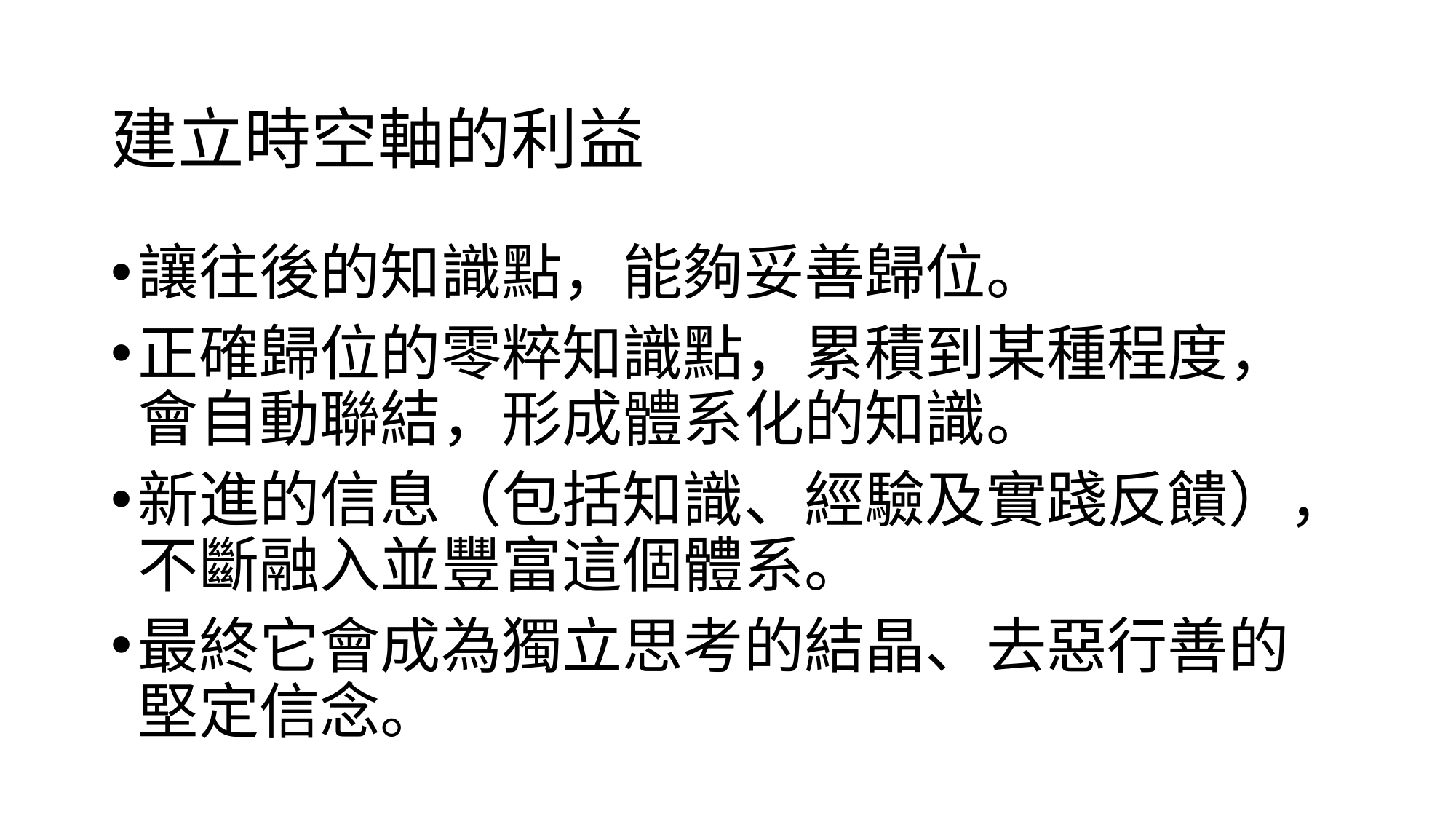

# 建立時空軸的利益
讓往後的知識點，能夠妥善歸位。
正確歸位的零粹知識點，累積到某種程度，會自動聯結，形成體系化的知識。
新進的信息（包括知識、經驗及實踐反饋），不斷融入並豐富這個體系。
最終它會成為獨立思考的結晶、去惡行善的堅定信念。